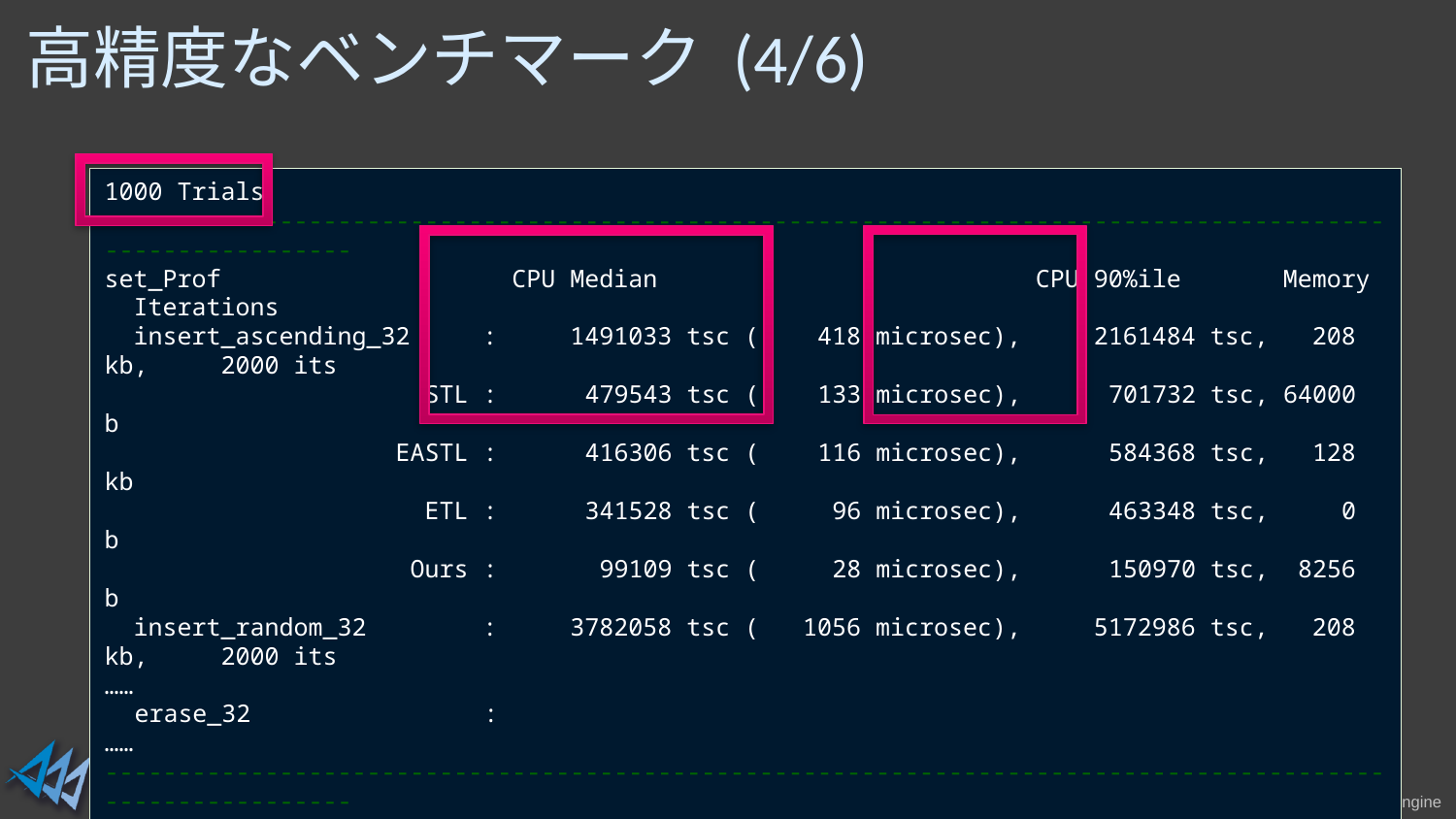

# 高精度なベンチマーク (4/6)

1000 Trials
---------------------------------------------------------------------------------------------------------
set_Prof                    CPU Median                          CPU 90%ile       Memory    Iterations
  insert_ascending_32     :     1491033 tsc (    418 microsec),     2161484 tsc,   208 kb,     2000 its
                      STL :      479543 tsc (    133 microsec),      701732 tsc, 64000  b
                    EASTL :      416306 tsc (    116 microsec),      584368 tsc,   128 kb
                      ETL :      341528 tsc (     96 microsec),      463348 tsc,     0  b
                     Ours :       99109 tsc (     28 microsec),      150970 tsc,  8256  b
  insert_random_32        :     3782058 tsc (   1056 microsec),     5172986 tsc,   208 kb,     2000 its
……
　erase_32                :
……
---------------------------------------------------------------------------------------------------------
MessagePack_Prof            CPU Median                          CPU 90%ile       Memory    Iterations
……